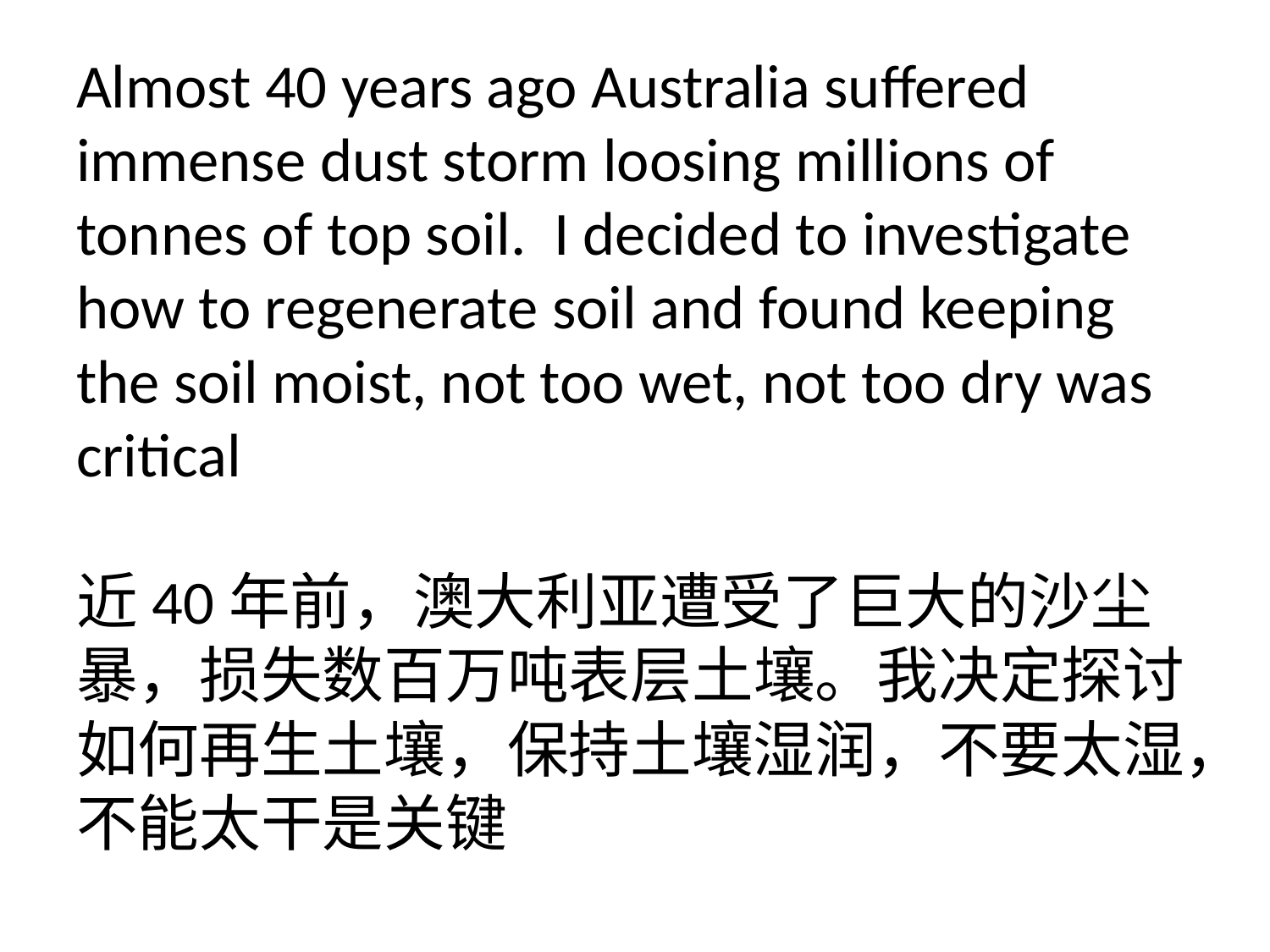

# Almost 40 years ago Australia suffered immense dust storm loosing millions of tonnes of top soil.  I decided to investigate how to regenerate soil and found keeping the soil moist, not too wet, not too dry was critical 近40年前，澳大利亚遭受了巨大的沙尘暴，损失数百万​​吨表层土壤。我决定探讨如何再生土壤，保持土壤湿润，不要太湿，不能太干是关键